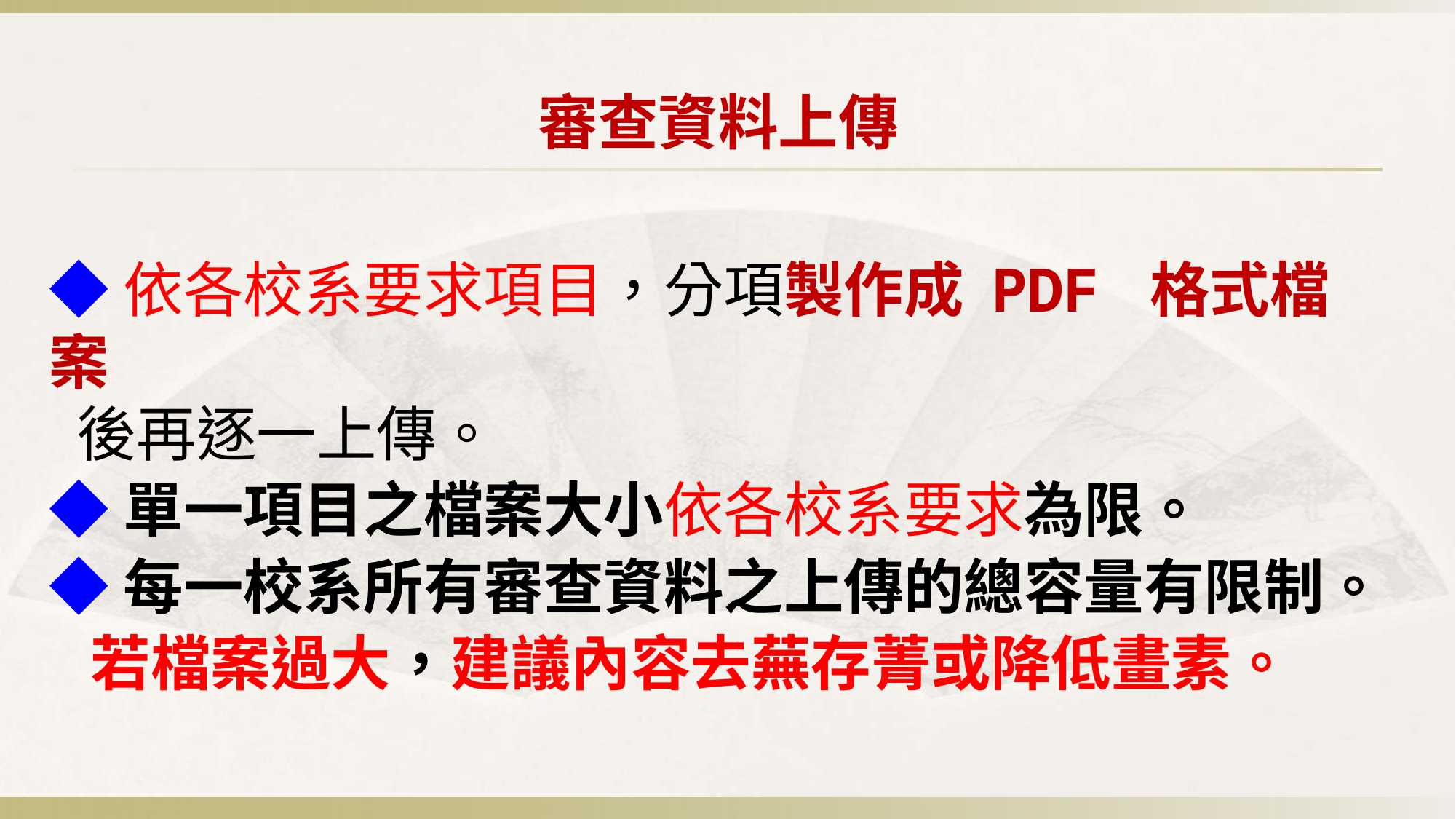

審查資料上傳

◆依各校系要求項目，分項製作成 PDF 格式檔案
  後再逐一上傳。
◆單一項目之檔案大小依各校系要求為限。
◆每一校系所有審查資料之上傳的總容量有限制。
  若檔案過大，建議內容去蕪存菁或降低畫素。